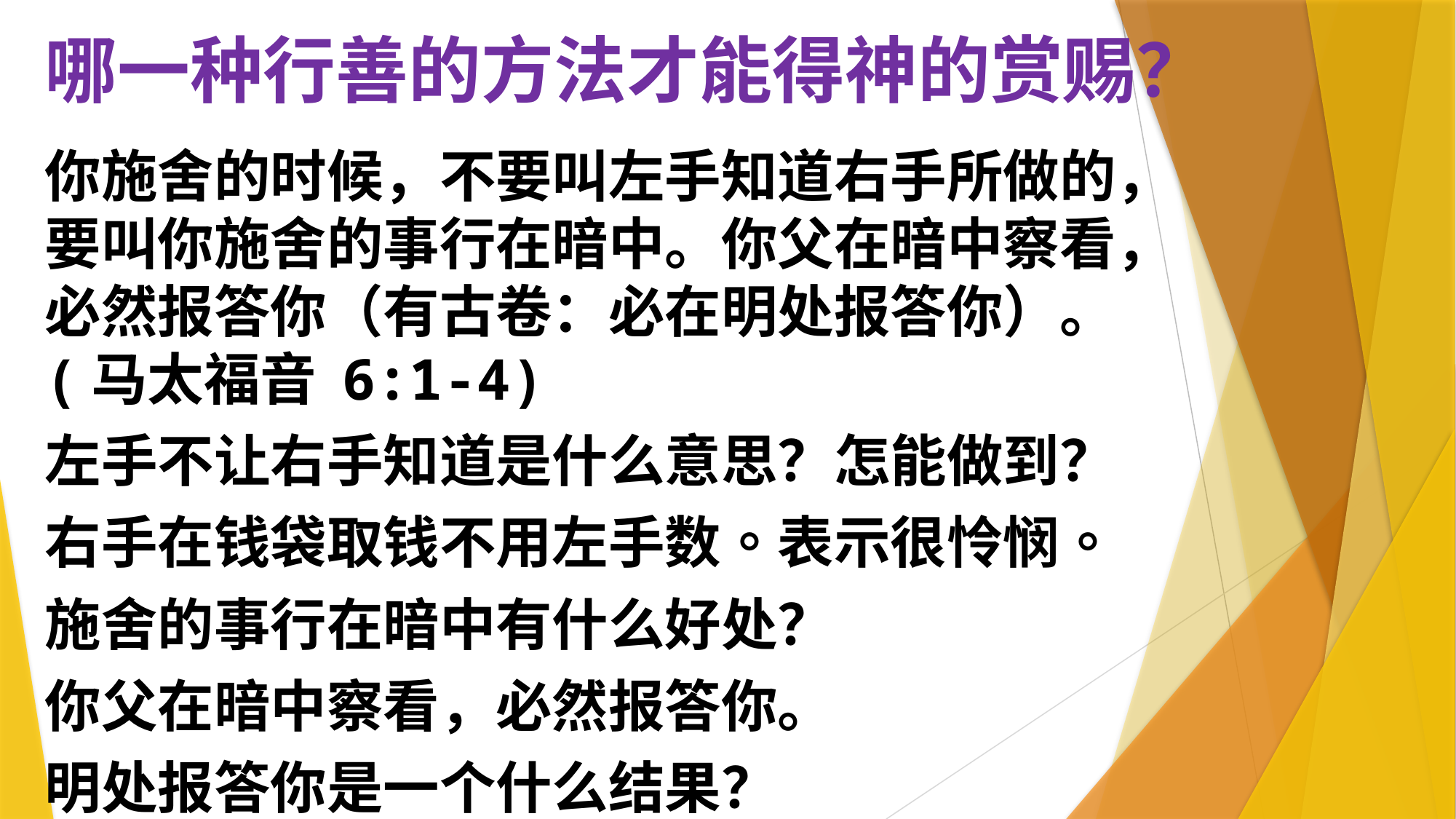

# 哪一种行善的方法才能得神的赏赐？
你施舍的时候，不要叫左手知道右手所做的， 要叫你施舍的事行在暗中。你父在暗中察看，必然报答你（有古卷：必在明处报答你）。(马太福音 6:1-4)
左手不让右手知道是什么意思？怎能做到？
右手在钱袋取钱不用左手数。表示很怜悯。
施舍的事行在暗中有什么好处？
你父在暗中察看，必然报答你。
明处报答你是一个什么结果？